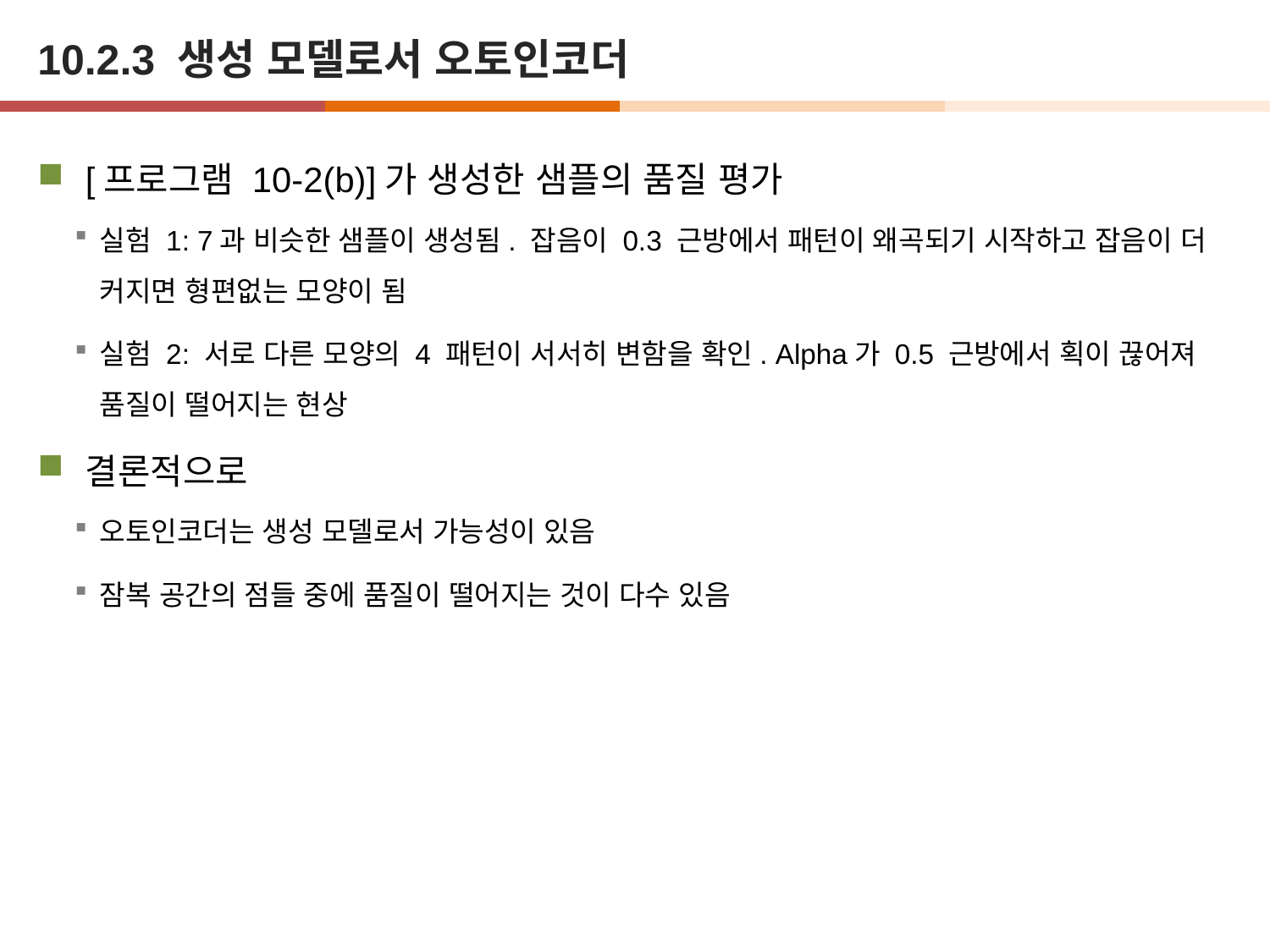

# 10.2.3 생성 모델로서 오토인코더
[프로그램 10-2(b)]가 생성한 샘플의 품질 평가
실험 1: 7과 비슷한 샘플이 생성됨. 잡음이 0.3 근방에서 패턴이 왜곡되기 시작하고 잡음이 더 커지면 형편없는 모양이 됨
실험 2: 서로 다른 모양의 4 패턴이 서서히 변함을 확인. Alpha가 0.5 근방에서 획이 끊어져 품질이 떨어지는 현상
결론적으로
오토인코더는 생성 모델로서 가능성이 있음
잠복 공간의 점들 중에 품질이 떨어지는 것이 다수 있음